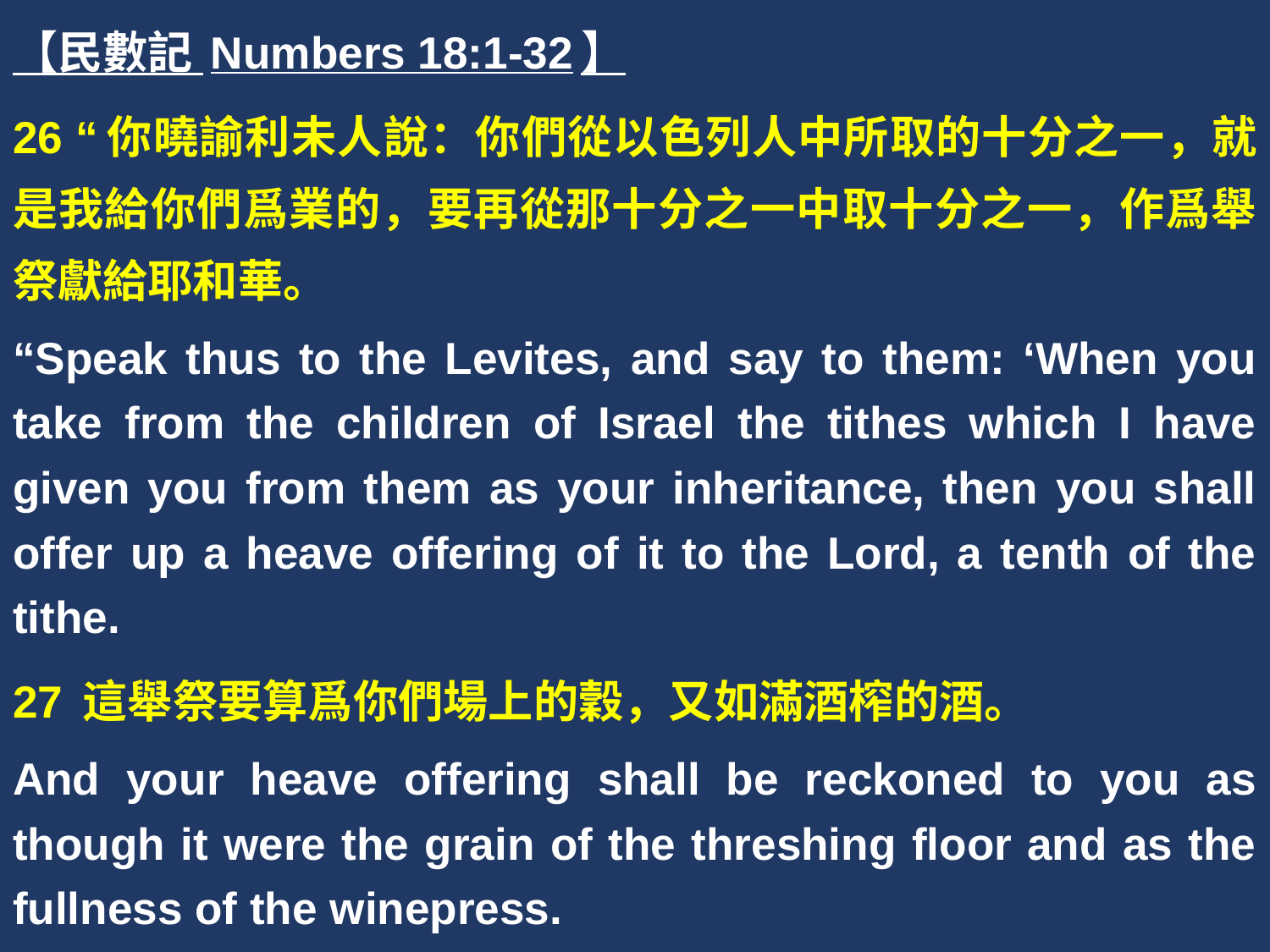

【民數記 Numbers 18:1-32】
26 “你曉諭利未人說：你們從以色列人中所取的十分之一，就是我給你們爲業的，要再從那十分之一中取十分之一，作爲舉祭獻給耶和華。
“Speak thus to the Levites, and say to them: ‘When you take from the children of Israel the tithes which I have given you from them as your inheritance, then you shall offer up a heave offering of it to the Lord, a tenth of the tithe.
27 這舉祭要算爲你們場上的穀，又如滿酒榨的酒。
And your heave offering shall be reckoned to you as though it were the grain of the threshing floor and as the fullness of the winepress.